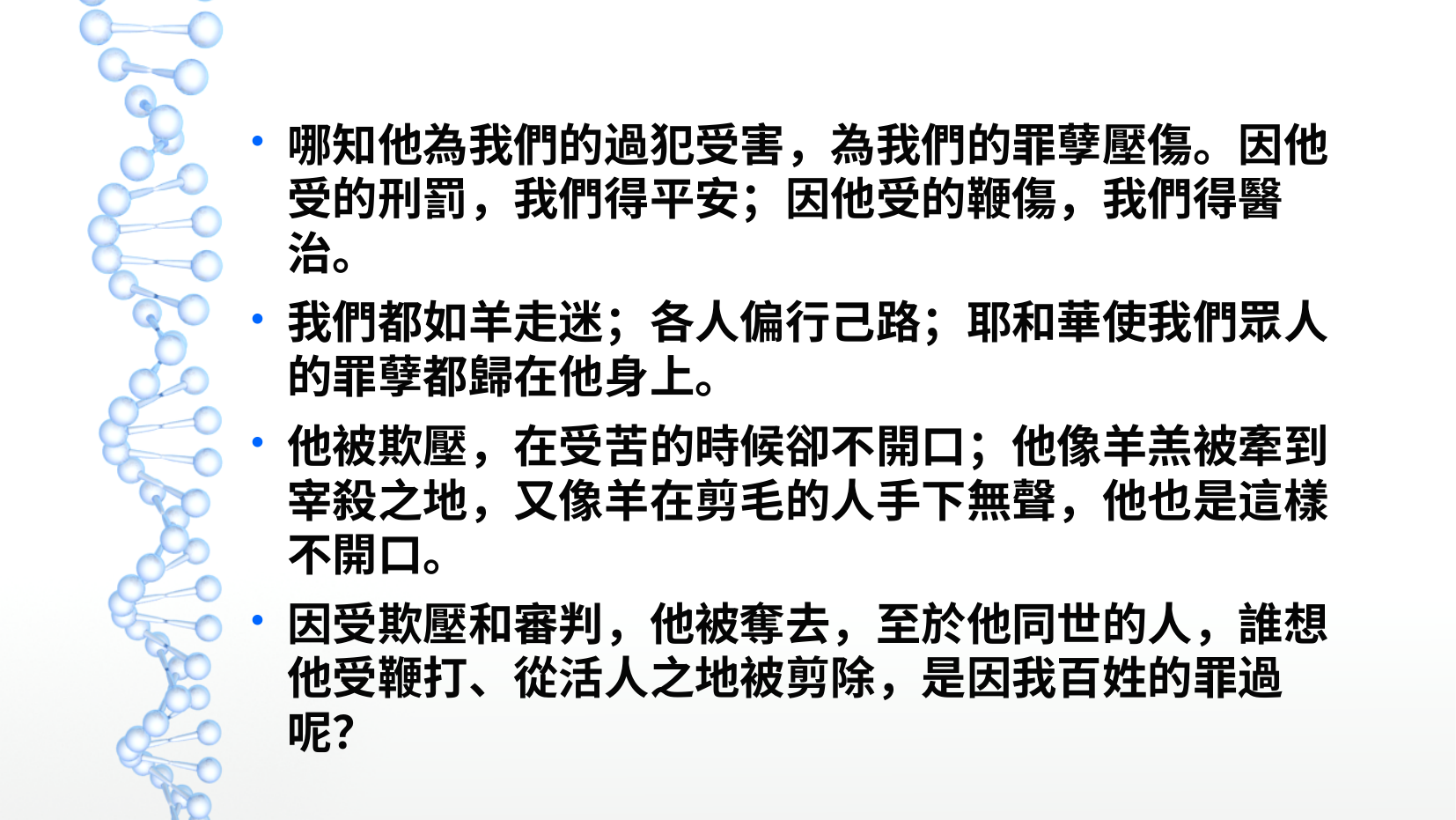

哪知他為我們的過犯受害，為我們的罪孽壓傷。因他受的刑罰，我們得平安；因他受的鞭傷，我們得醫治。
我們都如羊走迷；各人偏行己路；耶和華使我們眾人的罪孽都歸在他身上。
他被欺壓，在受苦的時候卻不開口；他像羊羔被牽到宰殺之地，又像羊在剪毛的人手下無聲，他也是這樣不開口。
因受欺壓和審判，他被奪去，至於他同世的人，誰想他受鞭打、從活人之地被剪除，是因我百姓的罪過呢？